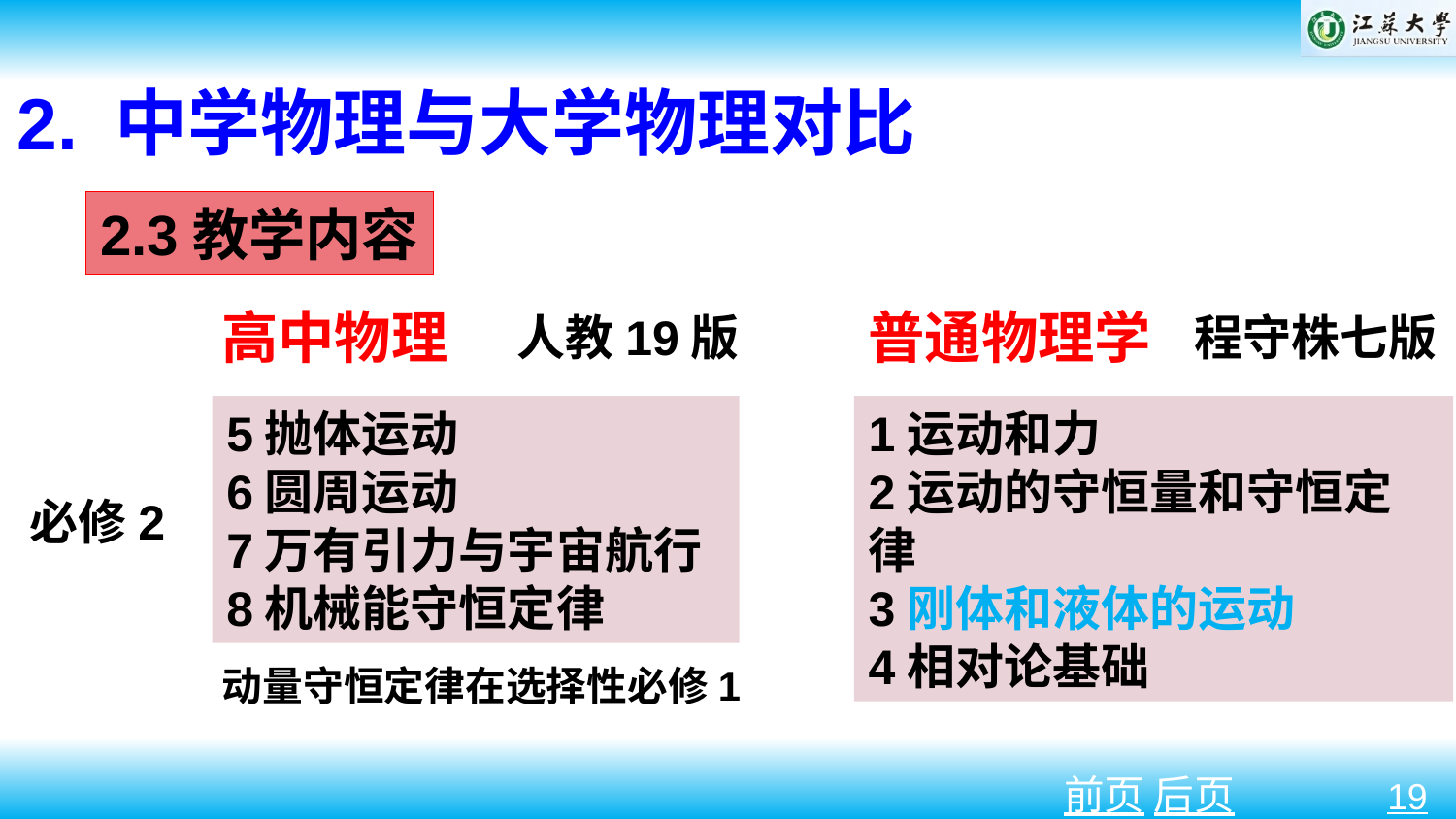

2. 中学物理与大学物理对比
2.3教学内容
普通物理学
高中物理
人教19版
程守株七版
5抛体运动
6圆周运动
7万有引力与宇宙航行
8机械能守恒定律
1运动和力
2运动的守恒量和守恒定律
3刚体和液体的运动
4相对论基础
必修2
动量守恒定律在选择性必修1